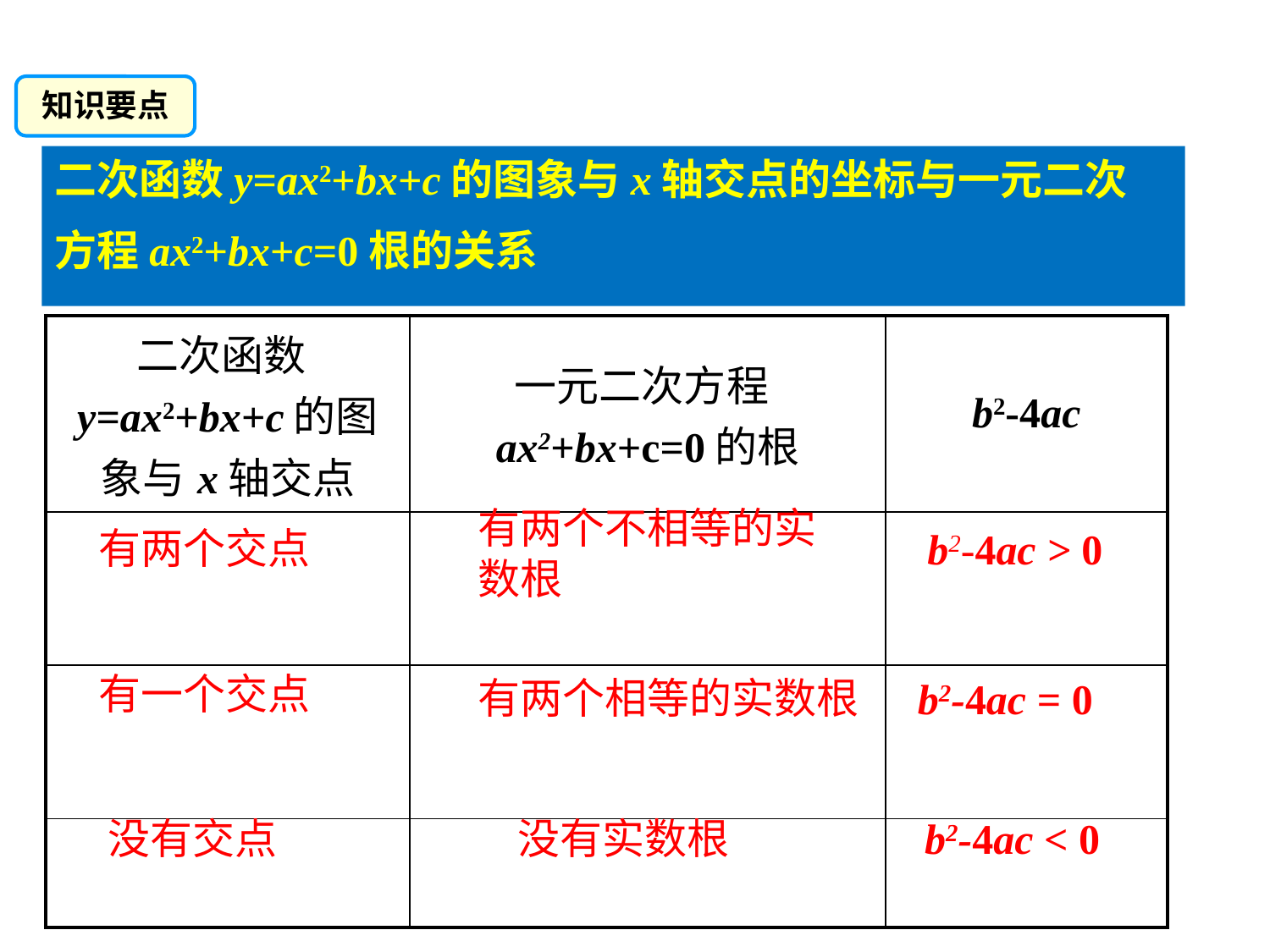

知识要点
二次函数y=ax2+bx+c的图象与x轴交点的坐标与一元二次
方程ax2+bx+c=0根的关系
| 二次函数y=ax2+bx+c的图象与x轴交点 | 一元二次方程ax2+bx+c=0的根 | b2-4ac |
| --- | --- | --- |
|  |  |  |
|  |  |  |
|  |  |  |
有两个不相等的实数根
有两个交点
b2-4ac > 0
有一个交点
有两个相等的实数根
b2-4ac = 0
没有交点
没有实数根
b2-4ac < 0